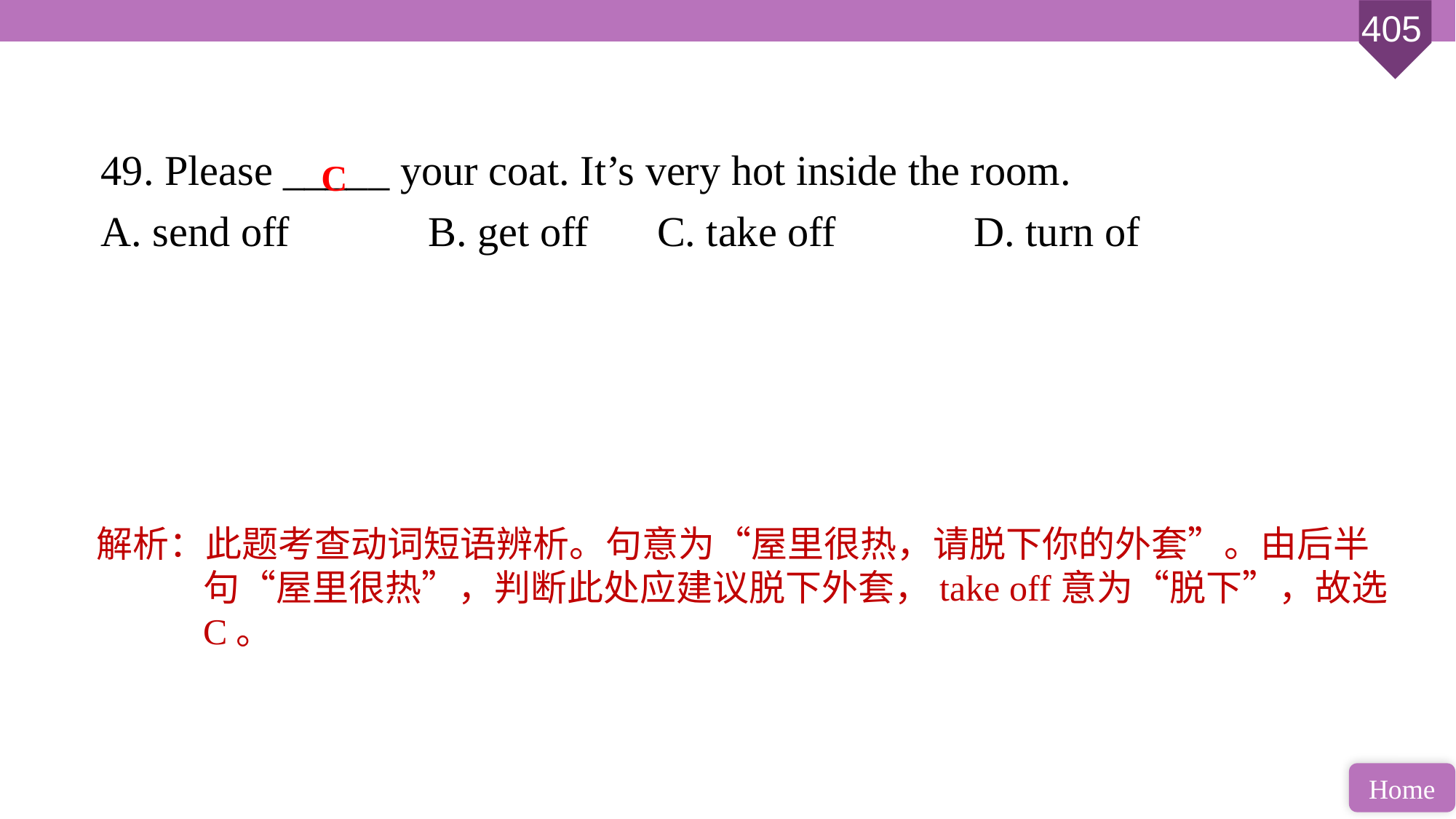

49. Please _____ your coat. It’s very hot inside the room.
A. send off 		B. get off	 C. take off 		D. turn of
C
解析：此题考查动词短语辨析。句意为“屋里很热，请脱下你的外套”。由后半句“屋里很热”，判断此处应建议脱下外套，take off意为“脱下”，故选C。